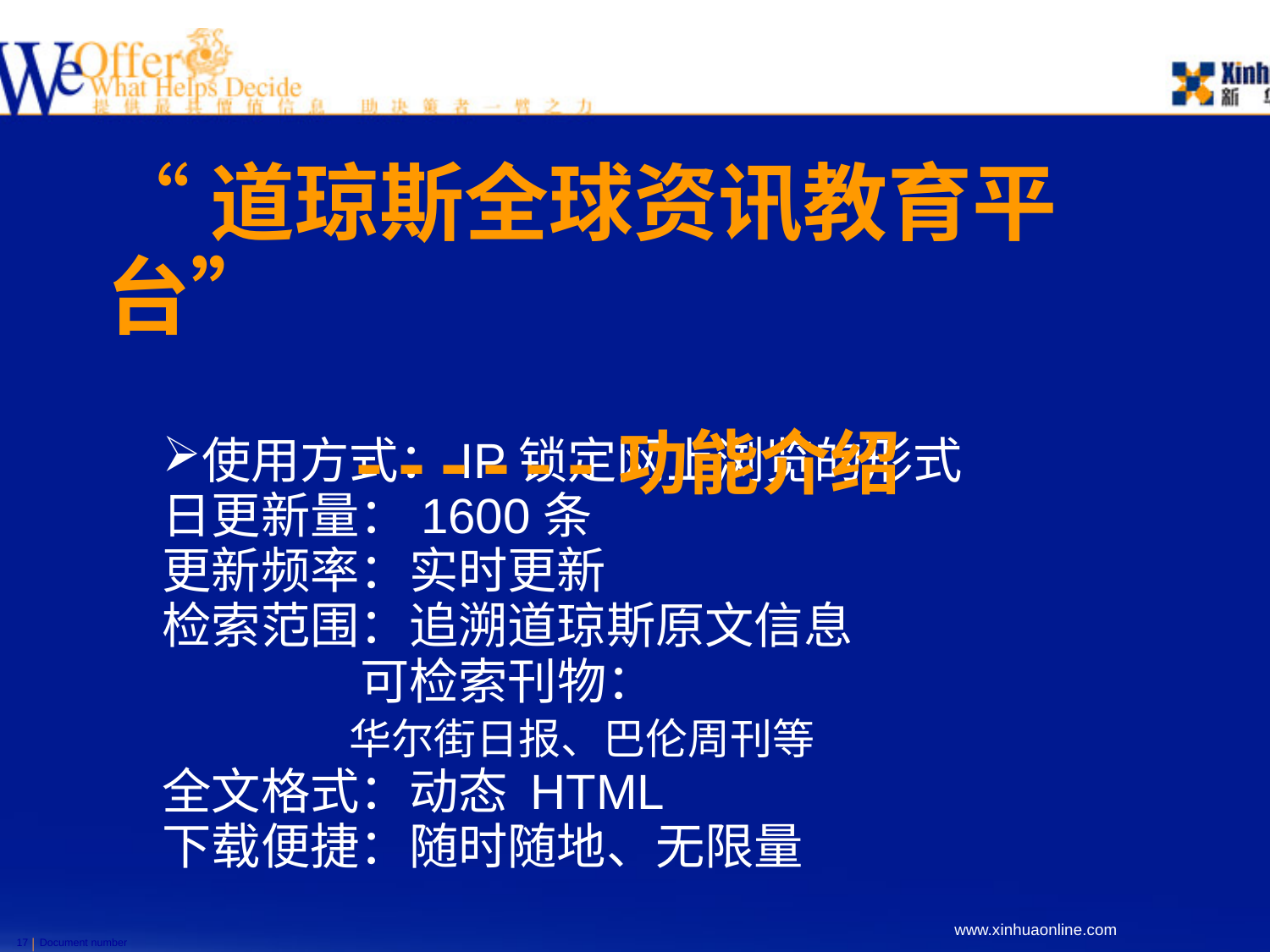

# “道琼斯全球资讯教育平台” ------功能介绍
使用方式：IP锁定网上浏览的形式
日更新量：1600条
更新频率：实时更新
检索范围：追溯道琼斯原文信息
                  可检索刊物：
                 华尔街日报、巴伦周刊等
全文格式：动态 HTML
下载便捷：随时随地、无限量
Document number
17